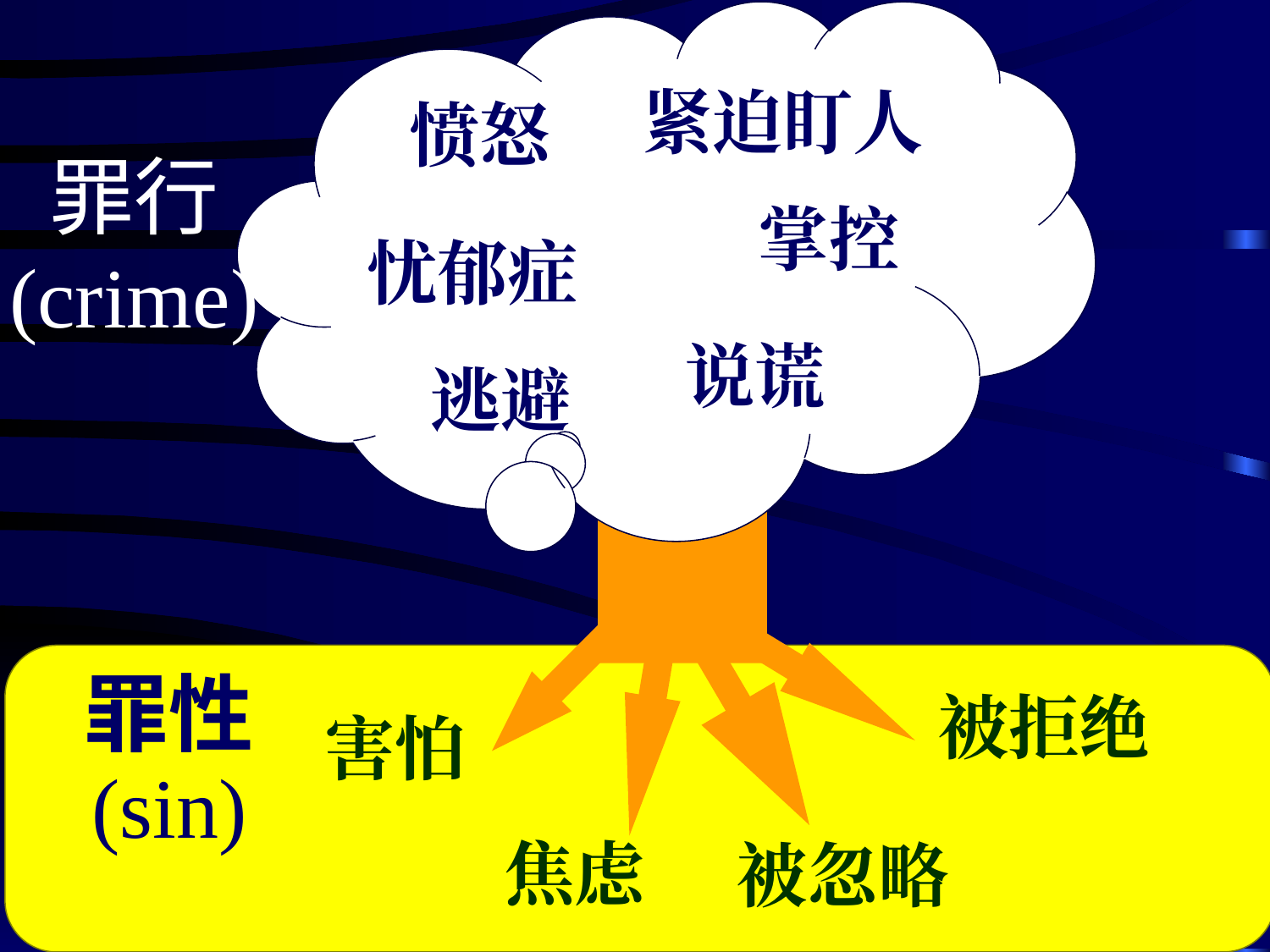

紧迫盯人
愤怒
罪行
(crime)
掌控
忧郁症
说谎

逃避
冷漠

被拒绝
罪性
(sin)
害怕
焦虑
被忽略
6